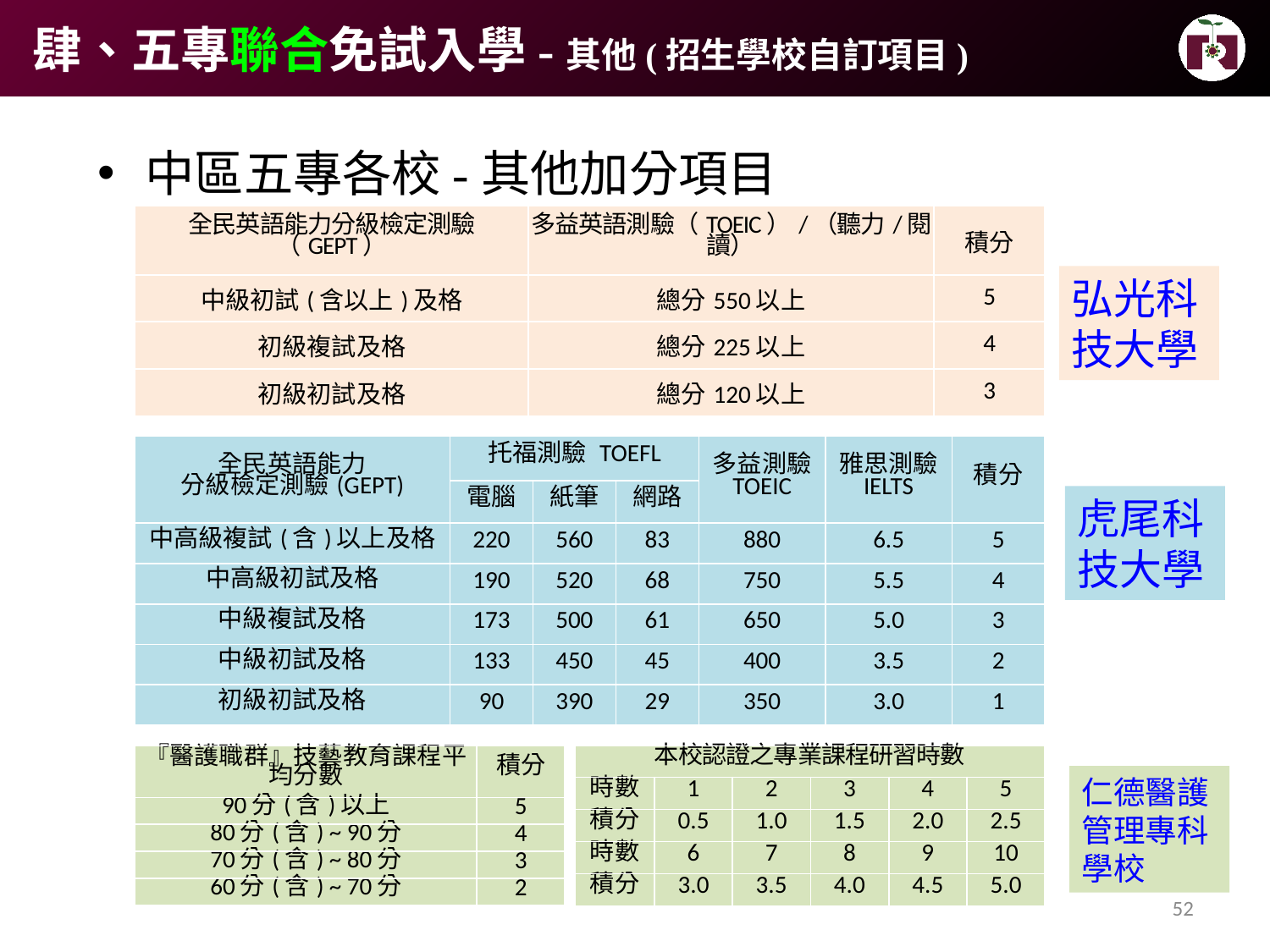

肆、五專聯合免試入學-其他(招生學校自訂項目)
中區五專各校-其他加分項目
| 全民英語能力分級檢定測驗（GEPT） | 多益英語測驗（TOEIC）/（聽力/閱讀） | 積分 |
| --- | --- | --- |
| 中級初試(含以上)及格 | 總分550以上 | 5 |
| 初級複試及格 | 總分225以上 | 4 |
| 初級初試及格 | 總分120以上 | 3 |
弘光科技大學
| 全民英語能力 分級檢定測驗(GEPT) | 托福測驗 TOEFL |  |  | 多益測驗 TOEIC | 雅思測驗 IELTS | 積分 |
| --- | --- | --- | --- | --- | --- | --- |
|  | 電腦 | 紙筆 | 網路 |  |  |  |
| 中高級複試(含)以上及格 | 220 | 560 | 83 | 880 | 6.5 | 5 |
| 中高級初試及格 | 190 | 520 | 68 | 750 | 5.5 | 4 |
| 中級複試及格 | 173 | 500 | 61 | 650 | 5.0 | 3 |
| 中級初試及格 | 133 | 450 | 45 | 400 | 3.5 | 2 |
| 初級初試及格 | 90 | 390 | 29 | 350 | 3.0 | 1 |
虎尾科技大學
| 『醫護職群』技藝教育課程平均分數 | 積分 |
| --- | --- |
| 90分(含)以上 | 5 |
| 80分(含) ~ 90分 | 4 |
| 70分(含) ~ 80分 | 3 |
| 60分(含) ~ 70分 | 2 |
| 本校認證之專業課程研習時數 |  |  |  |  |  |
| --- | --- | --- | --- | --- | --- |
| 時數 | 1 | 2 | 3 | 4 | 5 |
| 積分 | 0.5 | 1.0 | 1.5 | 2.0 | 2.5 |
| 時數 | 6 | 7 | 8 | 9 | 10 |
| 積分 | 3.0 | 3.5 | 4.0 | 4.5 | 5.0 |
仁德醫護管理專科學校
52